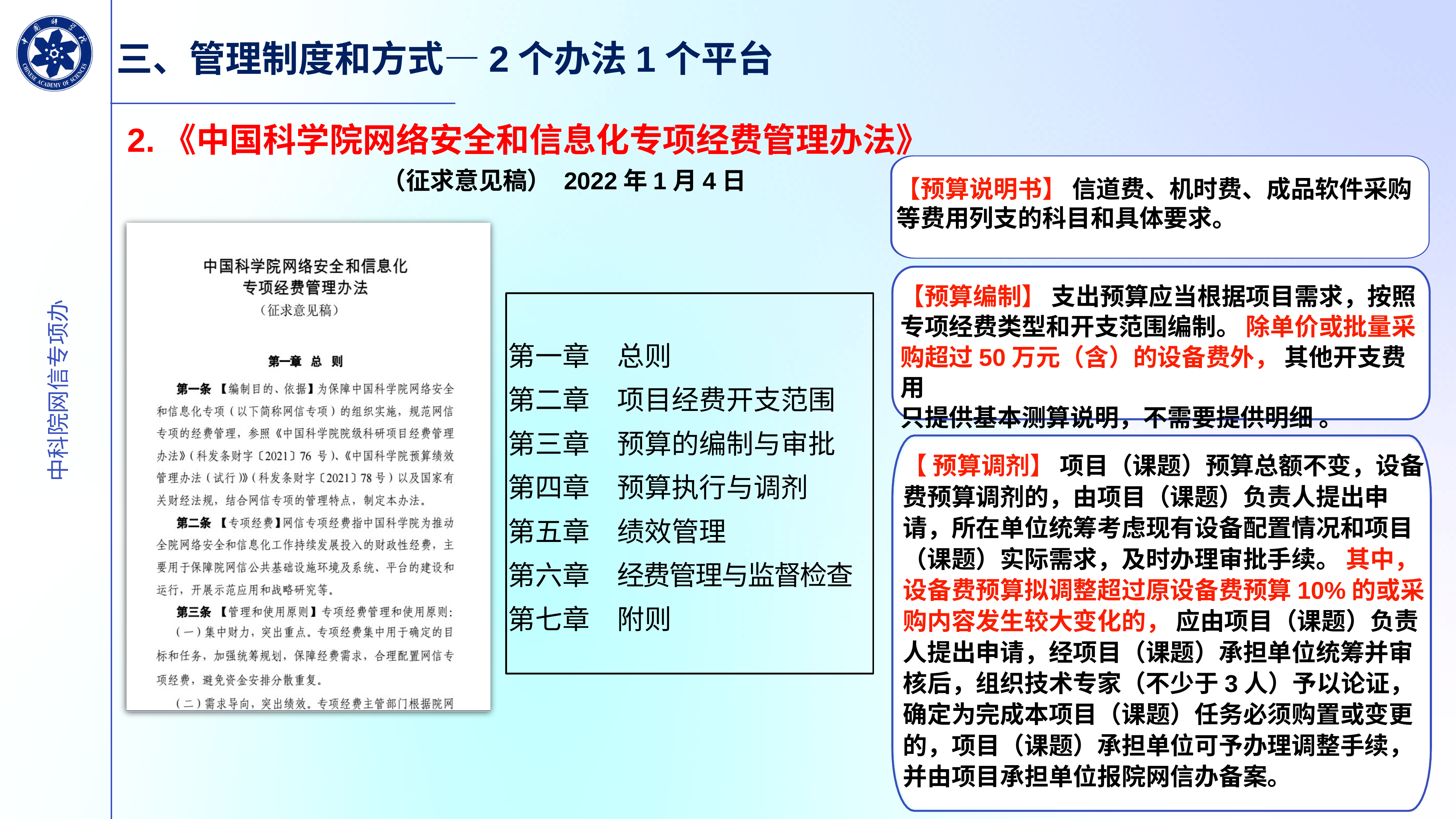

三、管理制度和方式—2个办法1个平台
2.《中国科学院网络安全和信息化专项经费管理办法》
（征求意见稿） 2022年1月4日

【预算说明书】 信道费、机时费、成品软件采购
等费用列支的科目和具体要求。

【预算编制】 支出预算应当根据项目需求，按照
专项经费类型和开支范围编制。 除单价或批量采
购超过50万元（含）的设备费外， 其他开支费用
只提供基本测算说明，不需要提供明细 。

第一章　总则
第二章　项目经费开支范围
第三章　预算的编制与审批
第四章　预算执行与调剂
第五章　绩效管理
第六章　经费管理与监督检查
第七章　附则

【 预算调剂】 项目（课题）预算总额不变，设备
费预算调剂的，由项目（课题）负责人提出申
请，所在单位统筹考虑现有设备配置情况和项目
（课题）实际需求，及时办理审批手续。 其中，
设备费预算拟调整超过原设备费预算10%的或采
购内容发生较大变化的， 应由项目（课题）负责
人提出申请，经项目（课题）承担单位统筹并审
核后，组织技术专家（不少于3人）予以论证，
确定为完成本项目（课题）任务必须购置或变更
的，项目（课题）承担单位可予办理调整手续，
并由项目承担单位报院网信办备案。